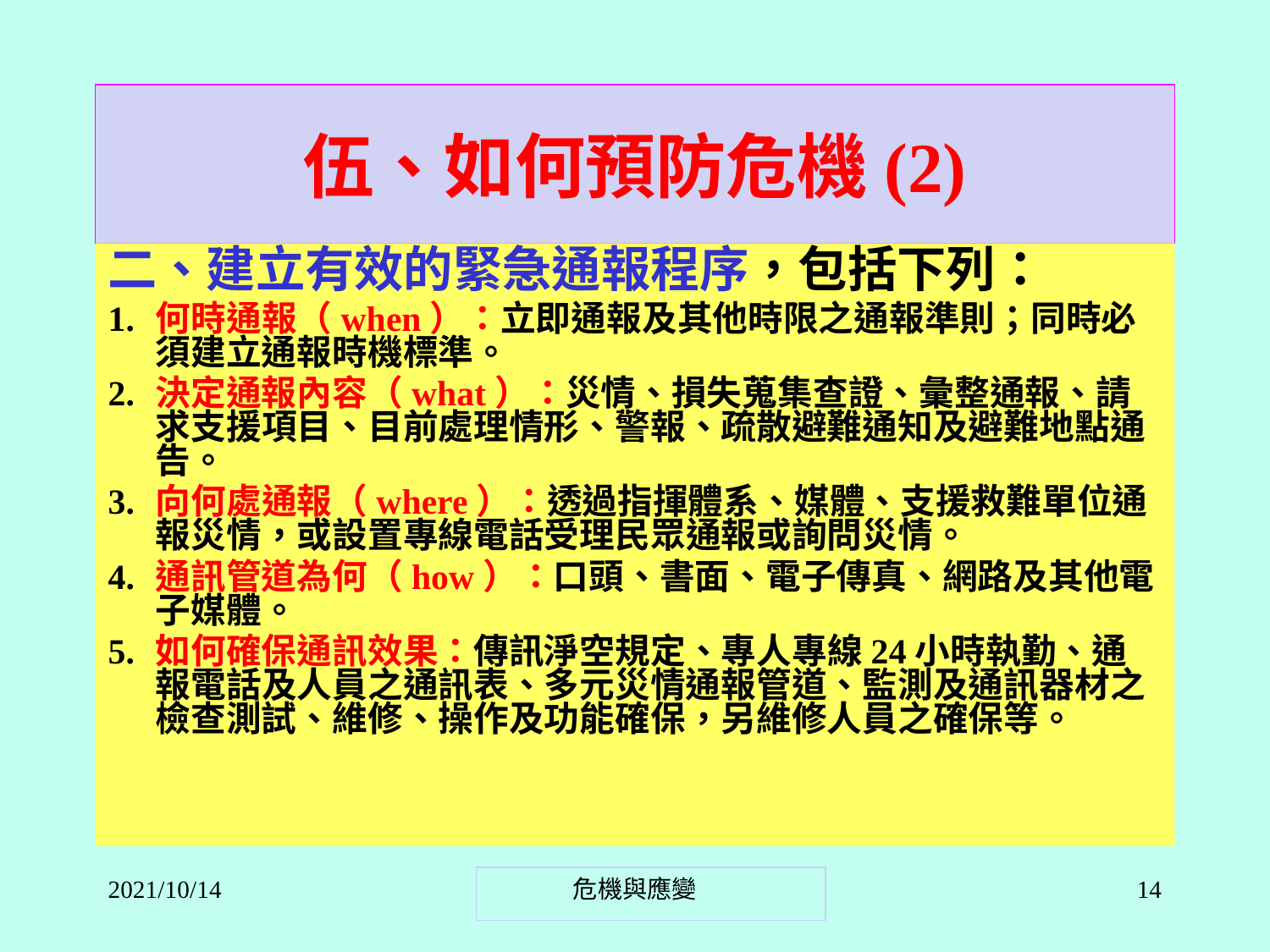

# 伍、如何預防危機(2)
二、建立有效的緊急通報程序，包括下列：
1.	何時通報（when）：立即通報及其他時限之通報準則；同時必須建立通報時機標準。
2.	決定通報內容（what）：災情、損失蒐集查證、彙整通報、請求支援項目、目前處理情形、警報、疏散避難通知及避難地點通告。
3.	向何處通報（where）：透過指揮體系、媒體、支援救難單位通報災情，或設置專線電話受理民眾通報或詢問災情。
4.	通訊管道為何（how）：口頭、書面、電子傳真、網路及其他電子媒體。
5.	如何確保通訊效果：傳訊淨空規定、專人專線24小時執勤、通報電話及人員之通訊表、多元災情通報管道、監測及通訊器材之檢查測試、維修、操作及功能確保，另維修人員之確保等。
2021/10/14
危機與應變
14